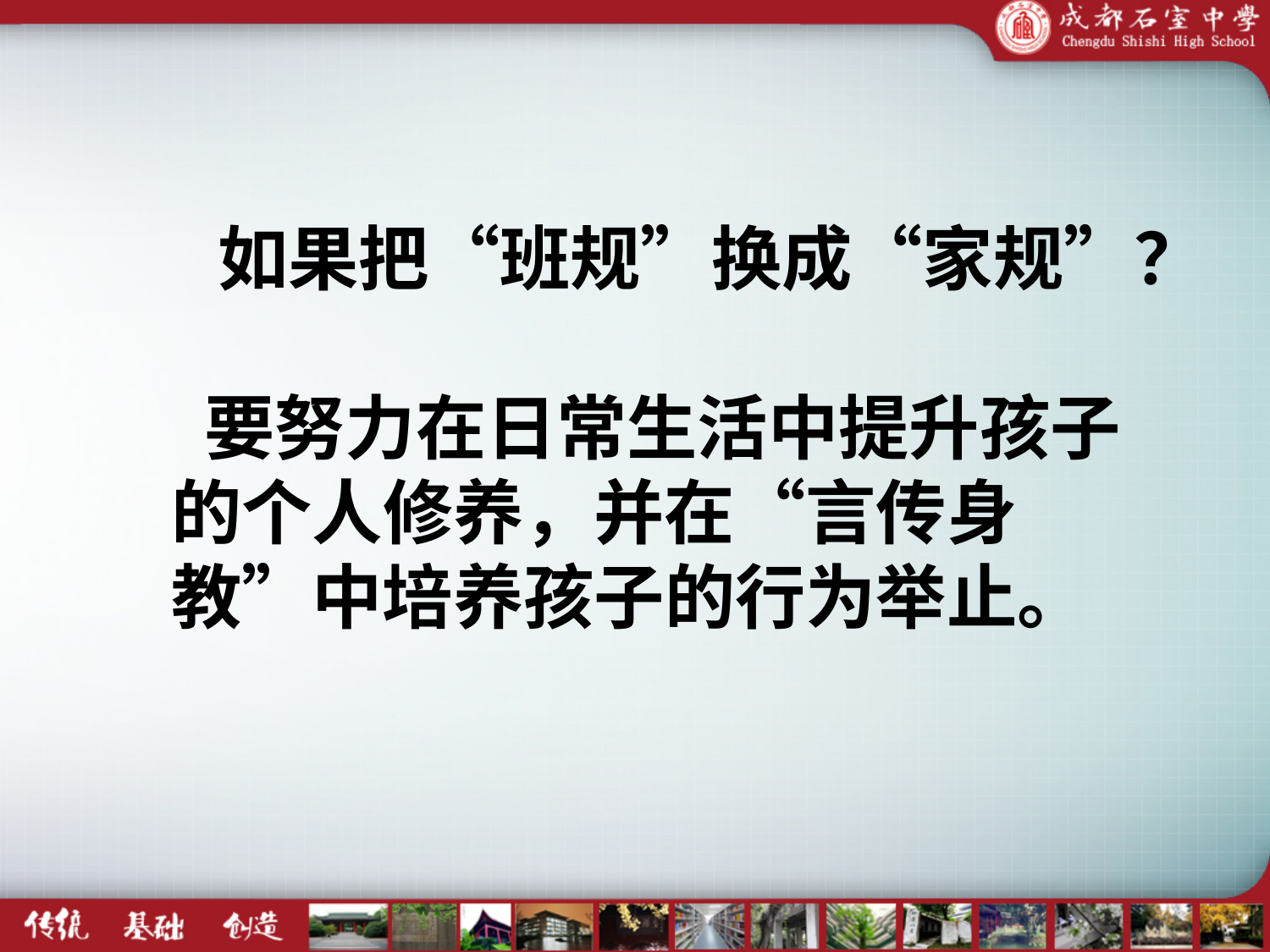

如果把“班规”换成“家规”？

 要努力在日常生活中提升孩子的个人修养，并在“言传身教”中培养孩子的行为举止。